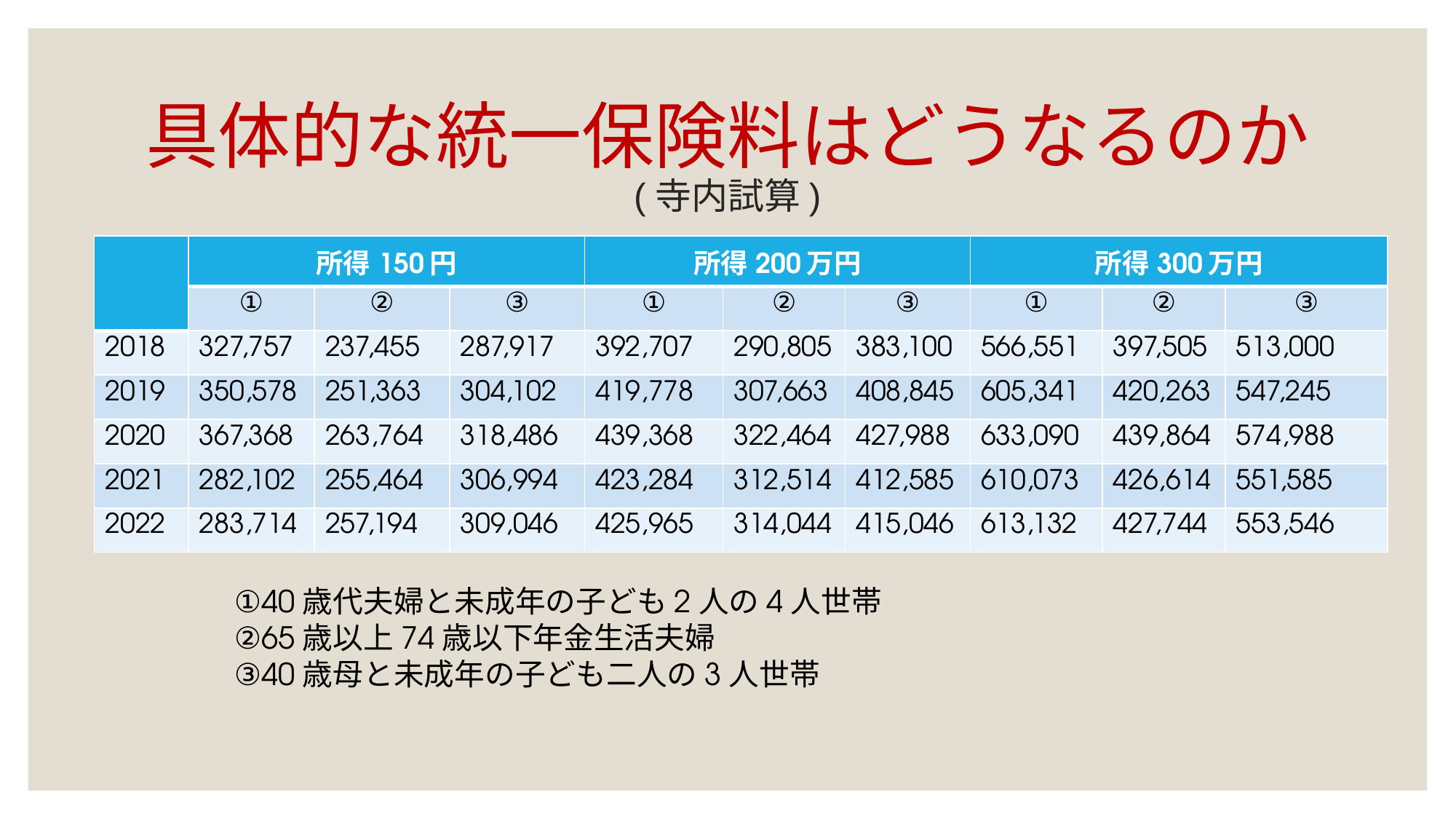

# 具体的な統一保険料はどうなるのか (寺内試算)
|  | 所得150円 |  |  | 所得200万円 |  |  | 所得300万円 |  |  |
| --- | --- | --- | --- | --- | --- | --- | --- | --- | --- |
|  | ① | ② | ③ | ① | ② | ③ | ① | ② | ③ |
| 2018 | 327,757 | 237,455 | 287,917 | 392,707 | 290,805 | 383,100 | 566,551 | 397,505 | 513,000 |
| 2019 | 350,578 | 251,363 | 304,102 | 419,778 | 307,663 | 408,845 | 605,341 | 420,263 | 547,245 |
| 2020 | 367,368 | 263,764 | 318,486 | 439,368 | 322,464 | 427,988 | 633,090 | 439,864 | 574,988 |
| 2021 | 282,102 | 255,464 | 306,994 | 423,284 | 312,514 | 412,585 | 610,073 | 426,614 | 551,585 |
| 2022 | 283,714 | 257,194 | 309,046 | 425,965 | 314,044 | 415,046 | 613,132 | 427,744 | 553,546 |
①40歳代夫婦と未成年の子ども2人の4人世帯
②65歳以上74歳以下年金生活夫婦
③40歳母と未成年の子ども二人の3人世帯